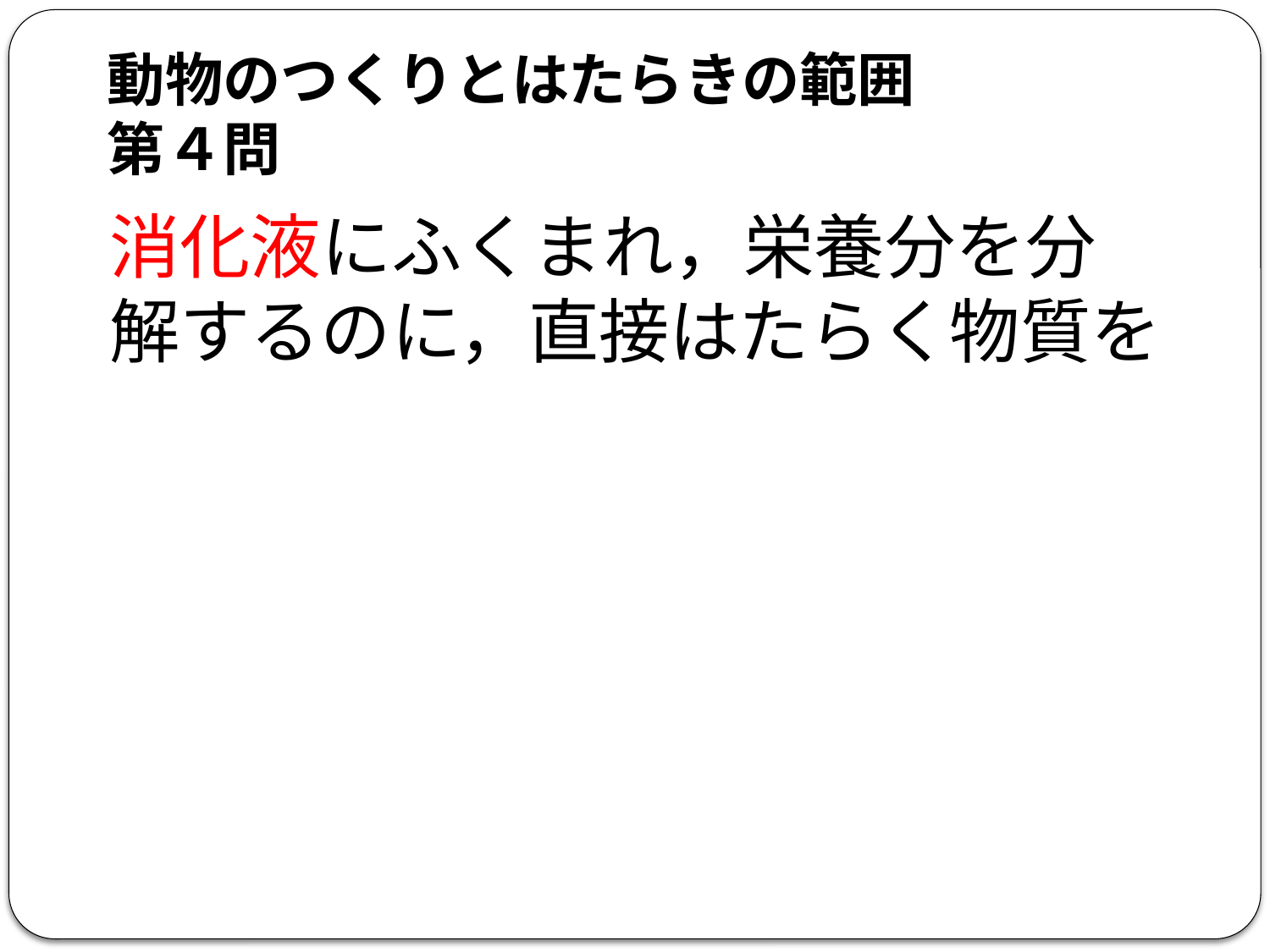

# 動物のつくりとはたらきの範囲 第４問
消化液にふくまれ，栄養分を分解するのに，直接はたらく物質を